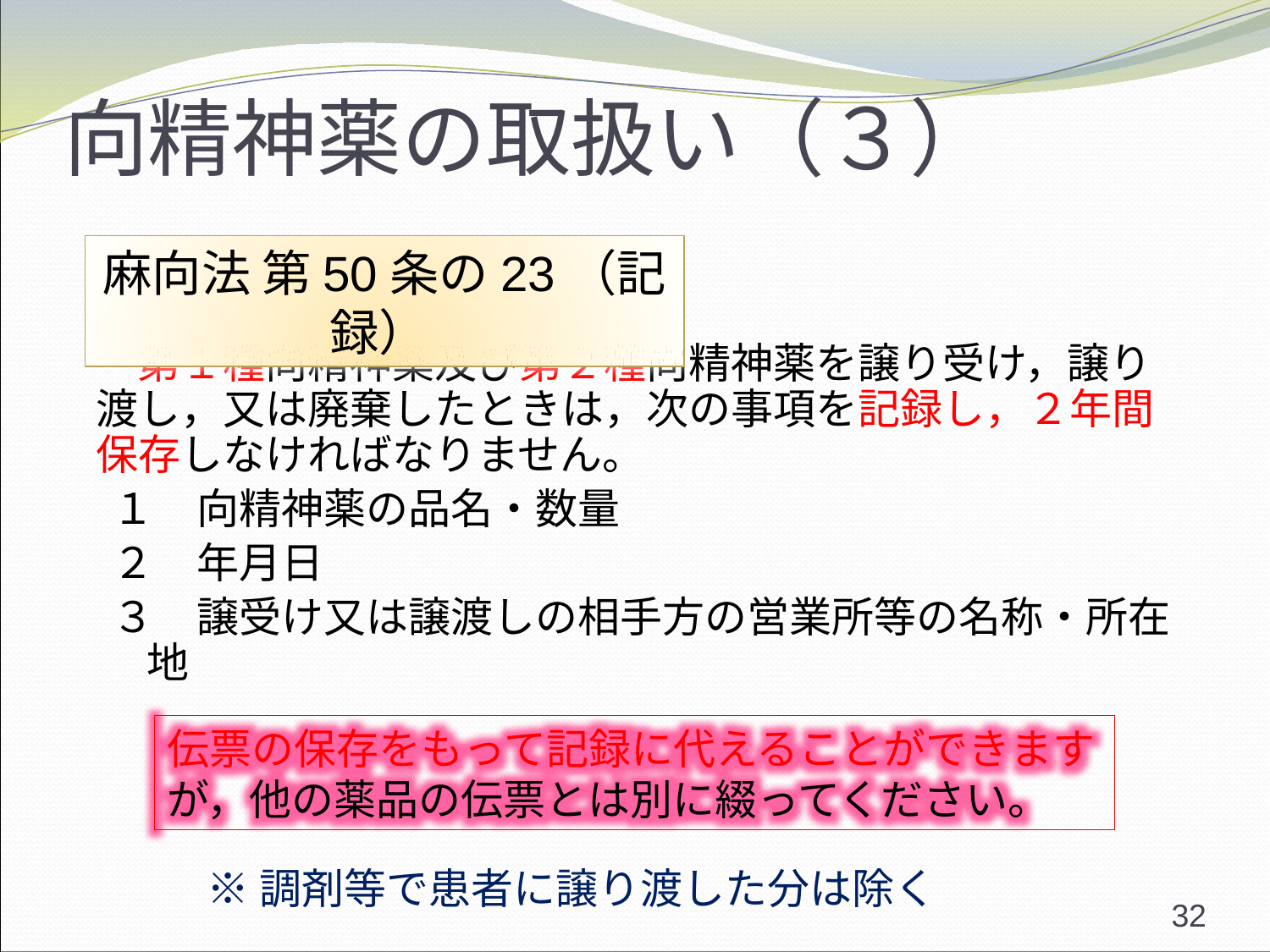

# 向精神薬の取扱い（３）
麻向法 第50条の23（記録）
　    第１種向精神薬及び第２種向精神薬を譲り受け，譲り渡し，又は廃棄したときは，次の事項を記録し，２年間保存しなければなりません。
１　向精神薬の品名・数量
２　年月日
３　譲受け又は譲渡しの相手方の営業所等の名称・所在地

伝票の保存をもって記録に代えることができますが，他の薬品の伝票とは別に綴ってください。
 ※調剤等で患者に譲り渡した分は除く
32